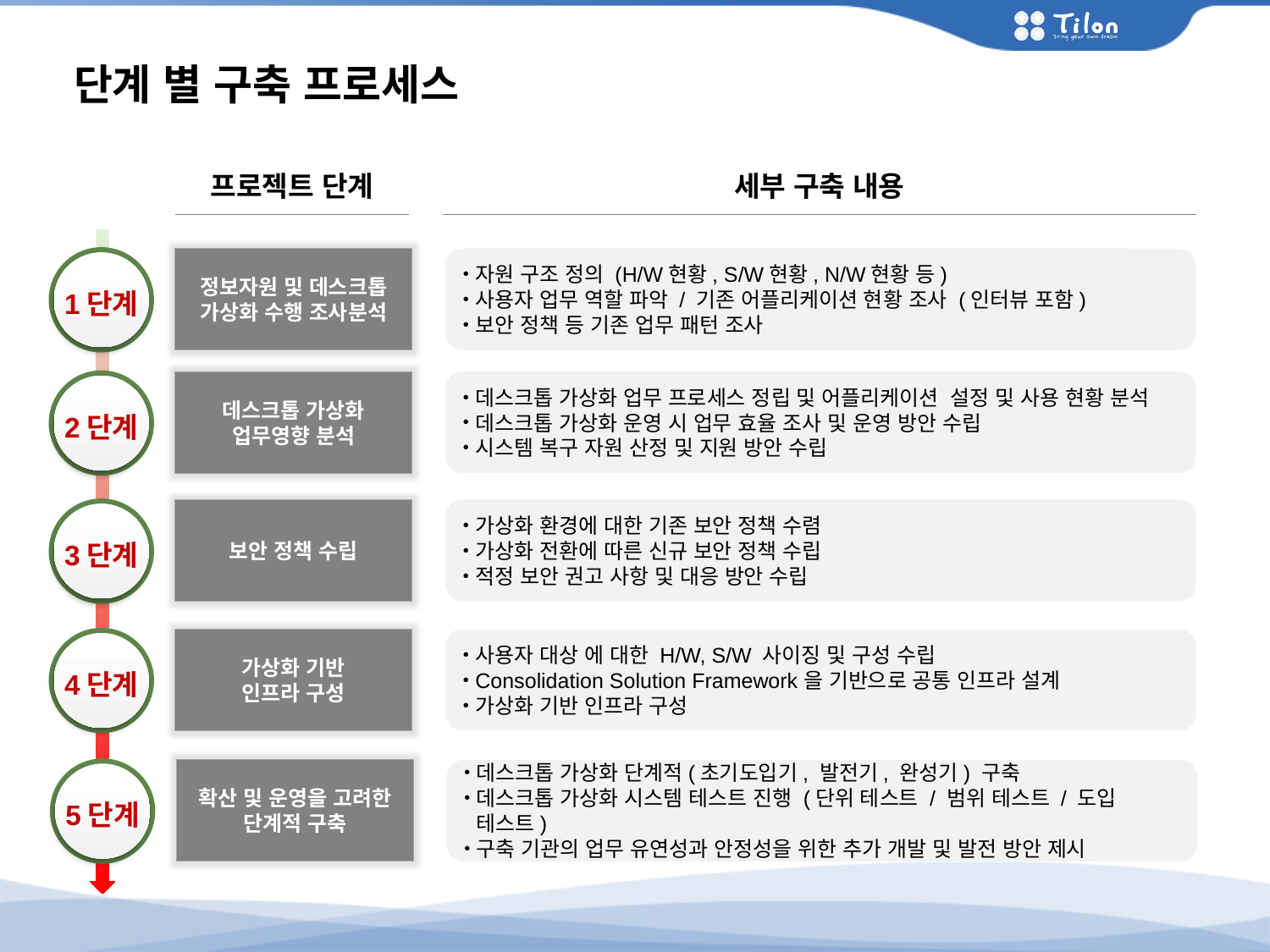

단계 별 구축 프로세스
세부 구축 내용
프로젝트 단계

1단계
정보자원 및 데스크톱 가상화 수행 조사분석
자원 구조 정의 (H/W현황, S/W현황, N/W현황 등)
사용자 업무 역할 파악 / 기존 어플리케이션 현황 조사 (인터뷰 포함)
보안 정책 등 기존 업무 패턴 조사

2단계
데스크톱 가상화
업무영향 분석
데스크톱 가상화 업무 프로세스 정립 및 어플리케이션  설정 및 사용 현황 분석
데스크톱 가상화 운영 시 업무 효율 조사 및 운영 방안 수립
시스템 복구 자원 산정 및 지원 방안 수립

3단계
보안 정책 수립
가상화 환경에 대한 기존 보안 정책 수렴
가상화 전환에 따른 신규 보안 정책 수립
적정 보안 권고 사항 및 대응 방안 수립

4단계
가상화 기반
인프라 구성
사용자 대상 에 대한 H/W, S/W 사이징 및 구성 수립
Consolidation Solution Framework을 기반으로 공통 인프라 설계
가상화 기반 인프라 구성

5단계
확산 및 운영을 고려한
단계적 구축
데스크톱 가상화 단계적(초기도입기, 발전기, 완성기) 구축
데스크톱 가상화 시스템 테스트 진행 (단위 테스트 / 범위 테스트 / 도입 테스트)
구축 기관의 업무 유연성과 안정성을 위한 추가 개발 및 발전 방안 제시